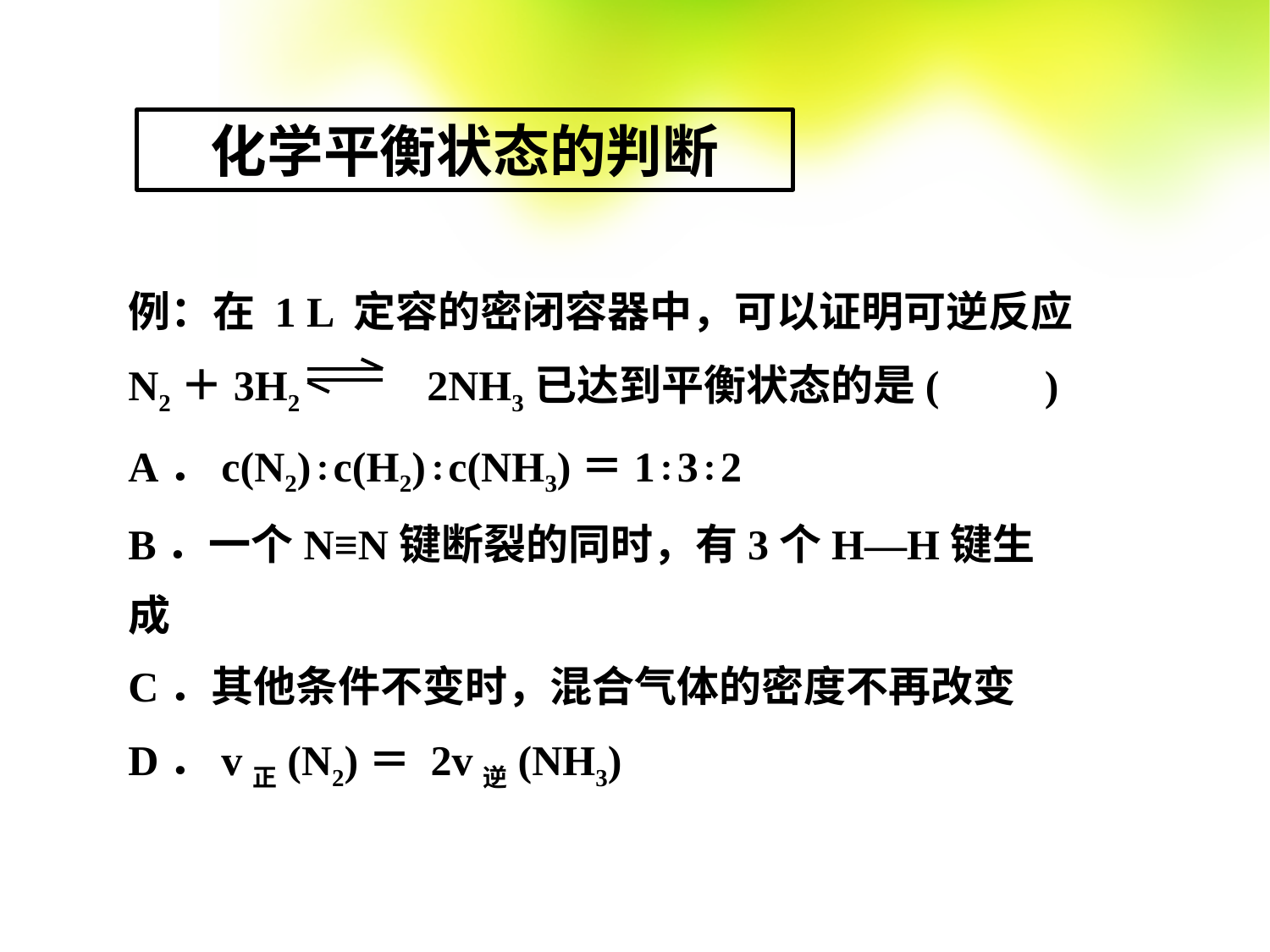

化学平衡状态的判断
例：在 1 L 定容的密闭容器中，可以证明可逆反应N2＋3H2            2NH3已达到平衡状态的是(　　)
A．c(N2)∶c(H2)∶c(NH3)＝1∶3∶2
B．一个N≡N键断裂的同时，有3个H—H键生成
C．其他条件不变时，混合气体的密度不再改变
D．v正(N2)＝ 2v逆(NH3)